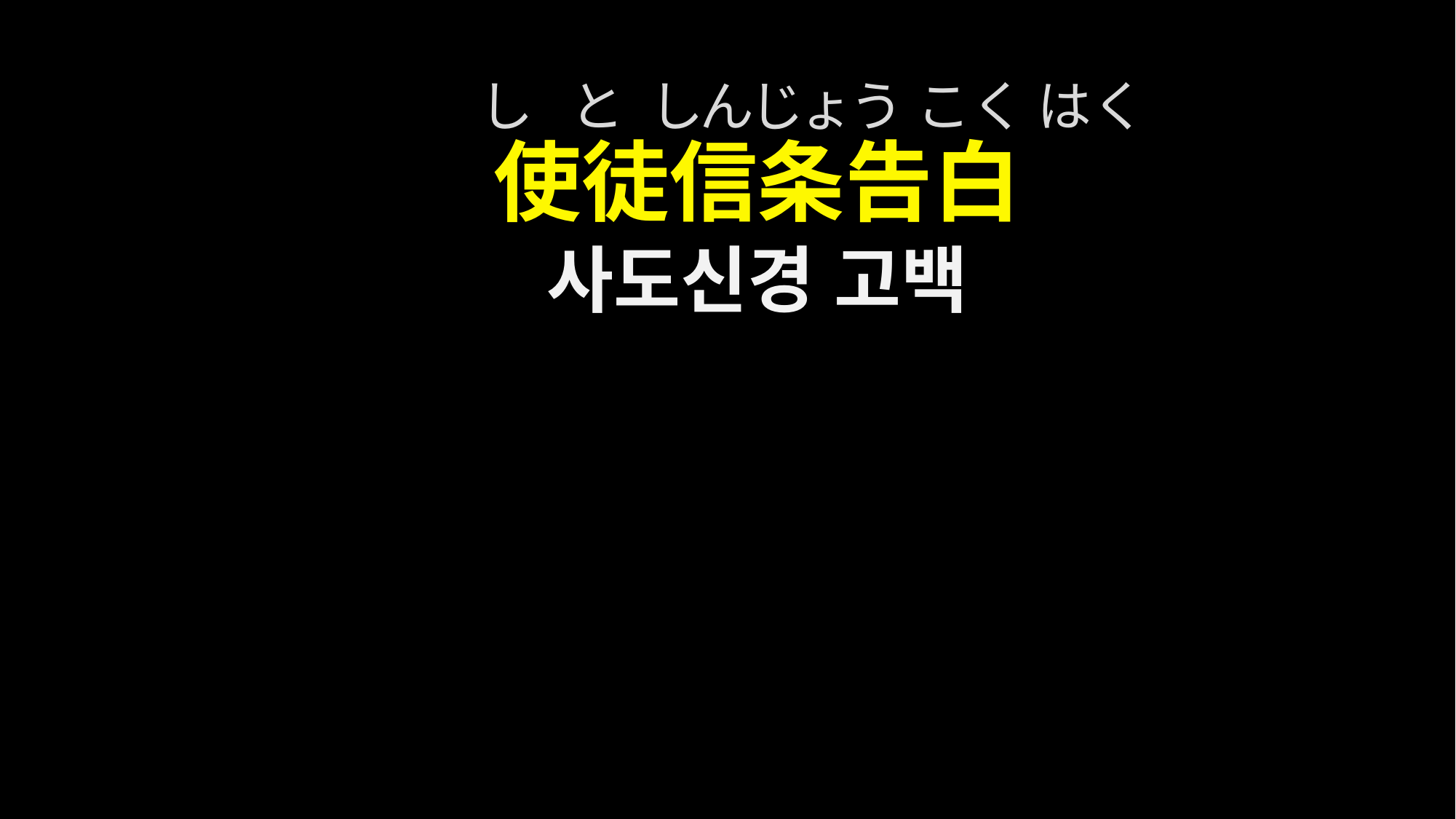

し   と  しんじょう こく はく
使徒信条告白
사도신경 고백
使徒信条告白 사도신경 고백
# 使徒信条告白 사도신경고백 Start